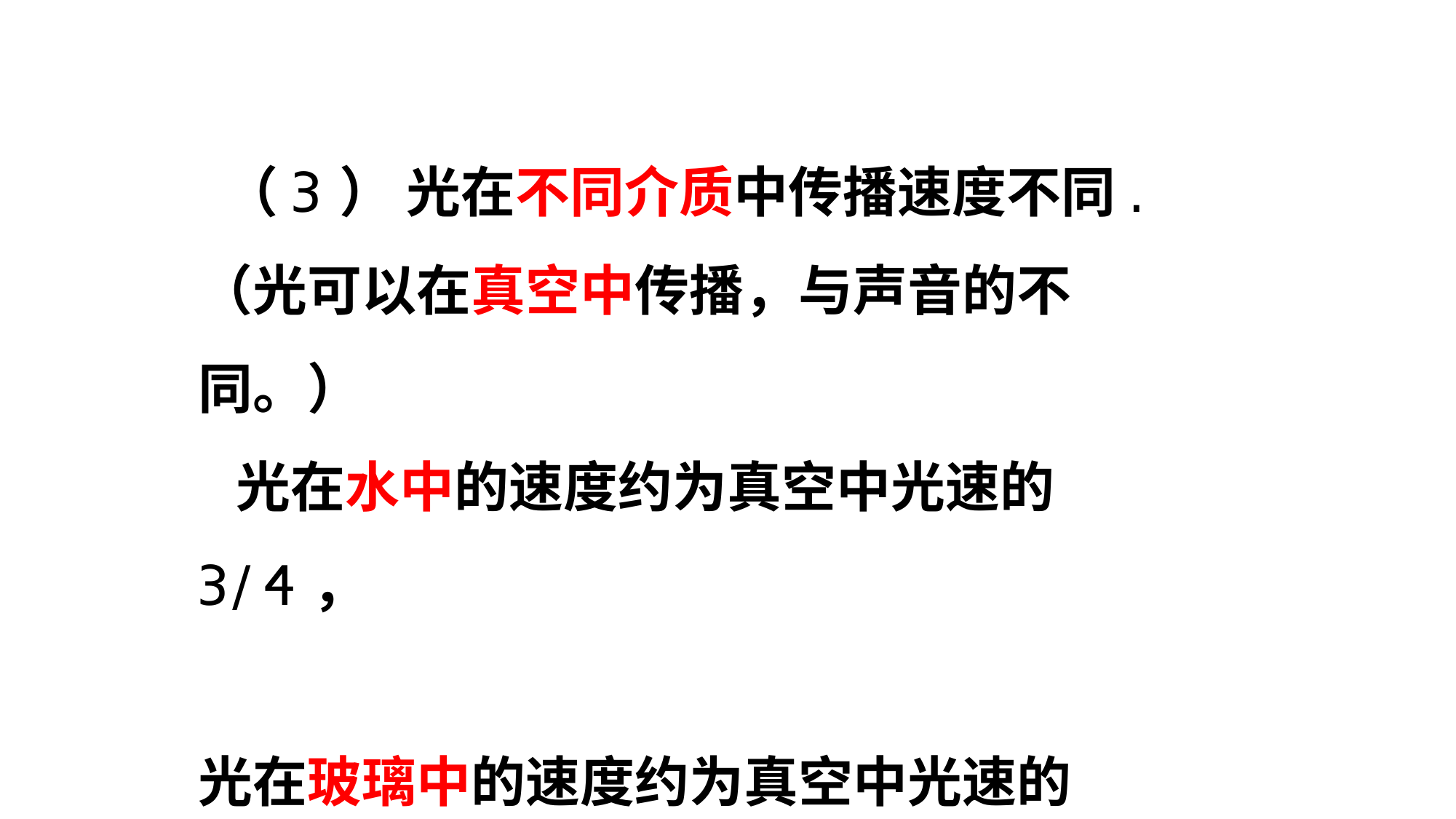

（3） 光在不同介质中传播速度不同.
（光可以在真空中传播，与声音的不同。）
  光在水中的速度约为真空中光速的3/4，

光在玻璃中的速度约为真空中光速的2/3。